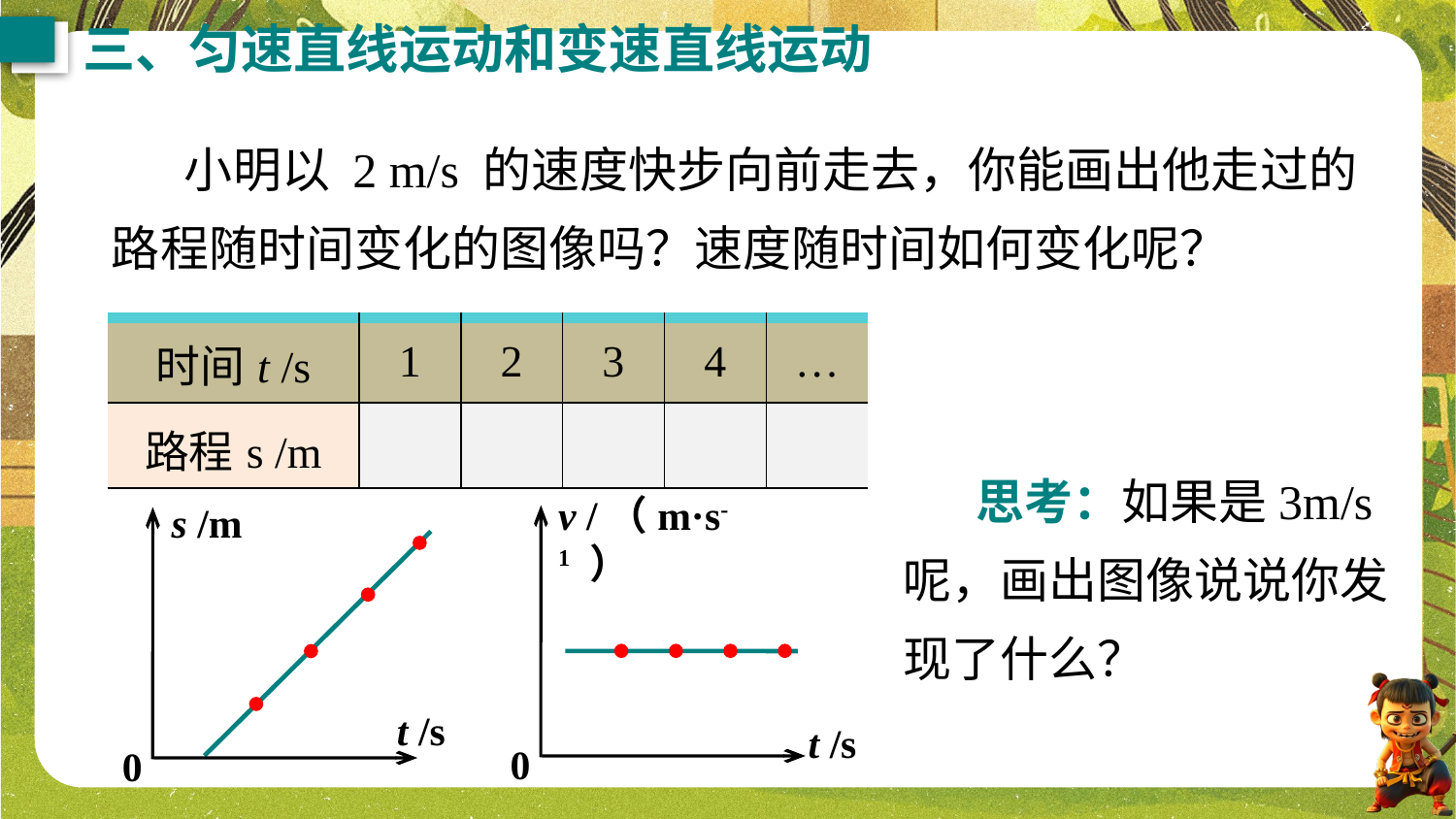

三、匀速直线运动和变速直线运动

小明以 2 m/s 的速度快步向前走去，你能画出他走过的路程随时间变化的图像吗？速度随时间如何变化呢？
| 时间t /s | 1 | 2 | 3 | 4 | … |
| --- | --- | --- | --- | --- | --- |
| 路程s /m |  |  |  |  |  |
思考：如果是3m/s呢，画出图像说说你发现了什么？
v /（m·s-1 ）

t /s
0
s /m

t /s
0